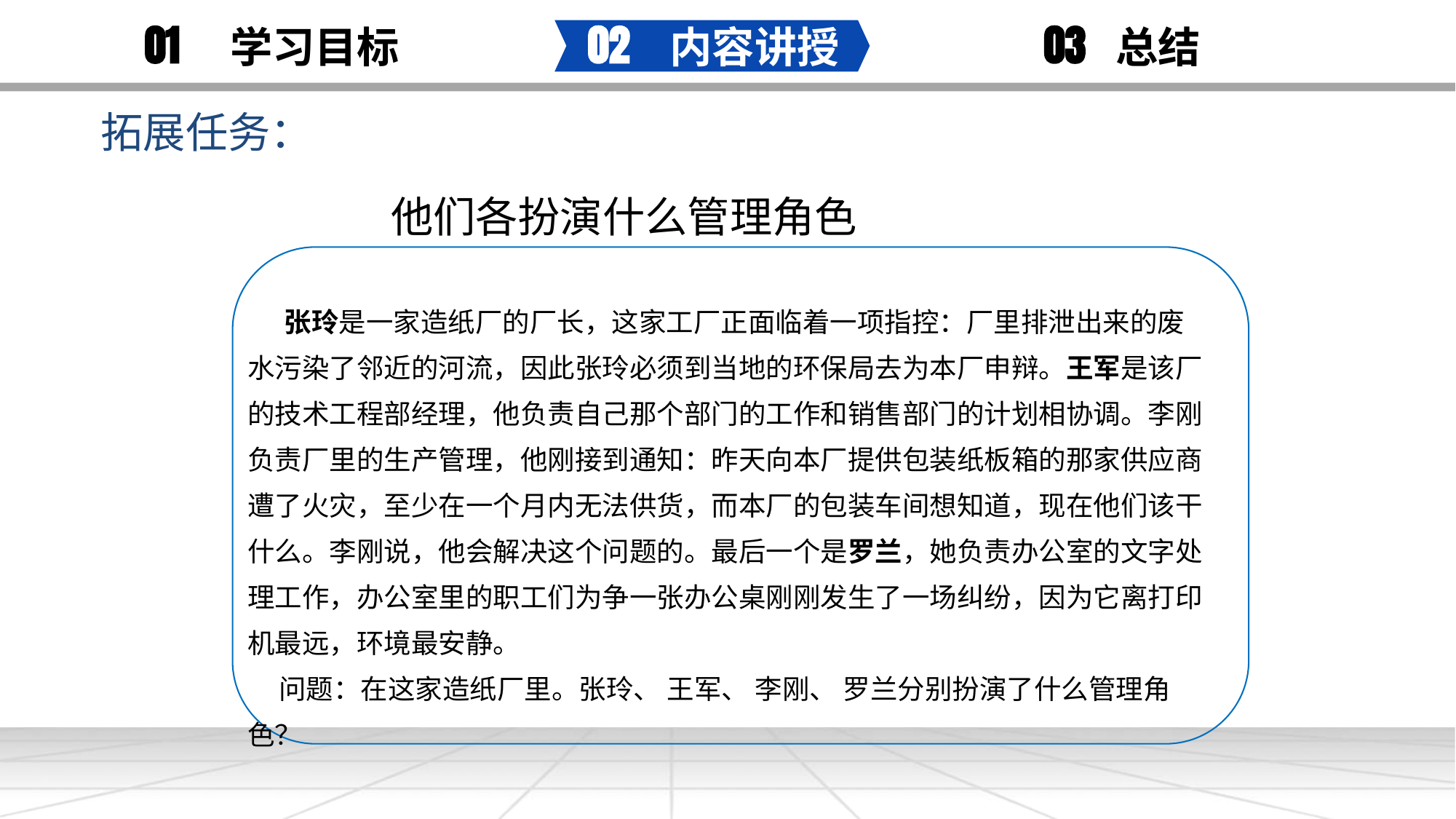

02   内容讲授
03  总结
01    学习目标

拓展任务：
添加
标题
他们各扮演什么管理角色

      张玲是一家造纸厂的厂长，这家工厂正面临着一项指控：厂里排泄出来的废水污染了邻近的河流，因此张玲必须到当地的环保局去为本厂申辩。王军是该厂的技术工程部经理，他负责自己那个部门的工作和销售部门的计划相协调。李刚负责厂里的生产管理，他刚接到通知：昨天向本厂提供包装纸板箱的那家供应商遭了火灾，至少在一个月内无法供货，而本厂的包装车间想知道，现在他们该干什么。李刚说，他会解决这个问题的。最后一个是罗兰，她负责办公室的文字处理工作，办公室里的职工们为争一张办公桌刚刚发生了一场纠纷，因为它离打印机最远，环境最安静。
    问题：在这家造纸厂里。张玲、 王军、 李刚、 罗兰分别扮演了什么管理角色？